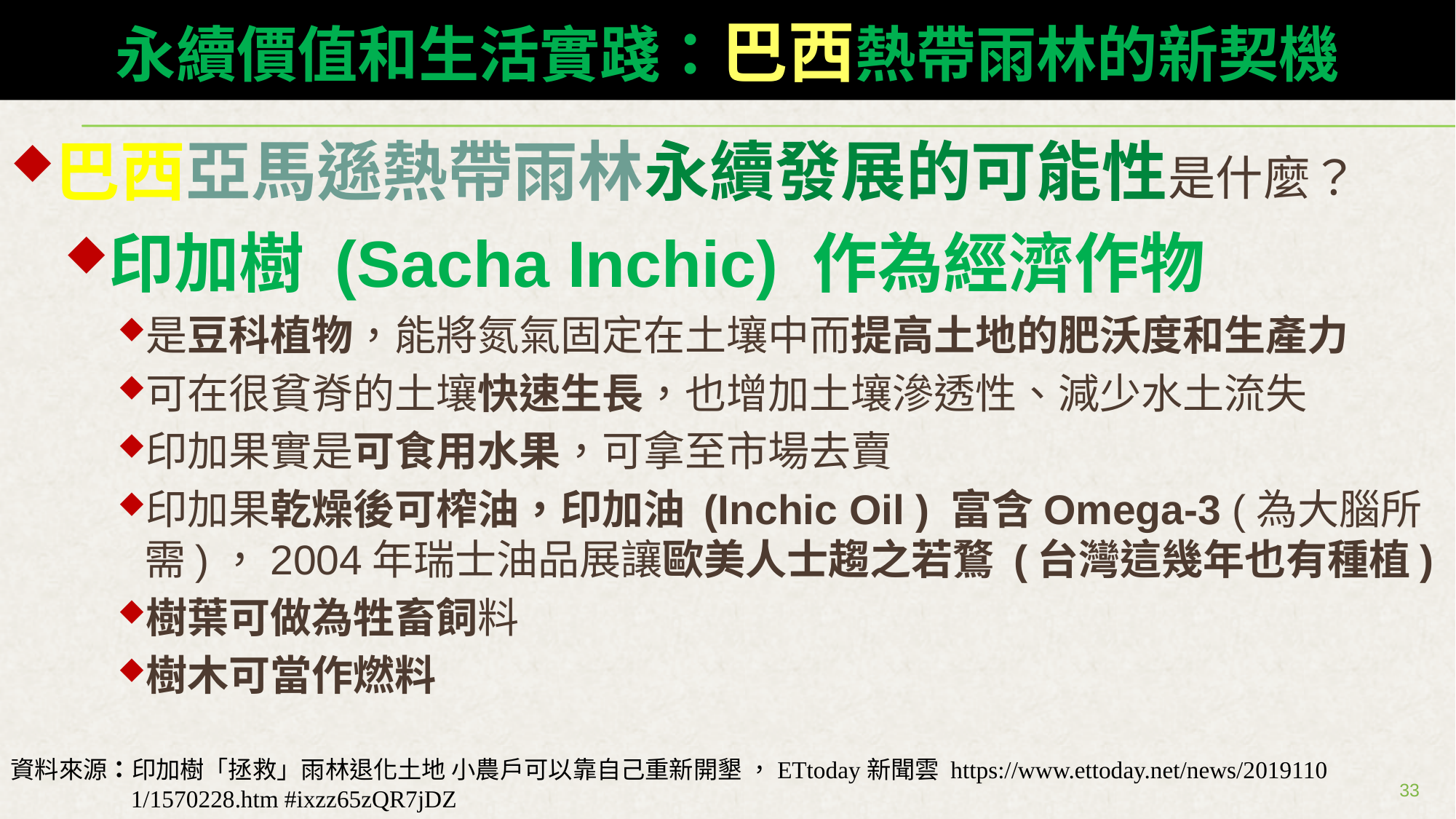

# 永續價值和生活實踐：巴西熱帶雨林的新契機
巴西亞馬遜熱帶雨林永續發展的可能性是什麼？
印加樹 (Sacha Inchic) 作為經濟作物
是豆科植物，能將氮氣固定在土壤中而提高土地的肥沃度和生產力
可在很貧脊的土壤快速生長，也增加土壤滲透性、減少水土流失
印加果實是可食用水果，可拿至市場去賣
印加果乾燥後可榨油，印加油 (Inchic Oil ) 富含Omega-3 (為大腦所需)，2004年瑞士油品展讓歐美人士趨之若鶩 (台灣這幾年也有種植)
樹葉可做為牲畜飼料
樹木可當作燃料

資料來源：印加樹「拯救」雨林退化土地 小農戶可以靠自己重新開墾 ，ETtoday新聞雲 https://www.ettoday.net/news/2019110
                    1/1570228.htm #ixzz65zQR7jDZ
33